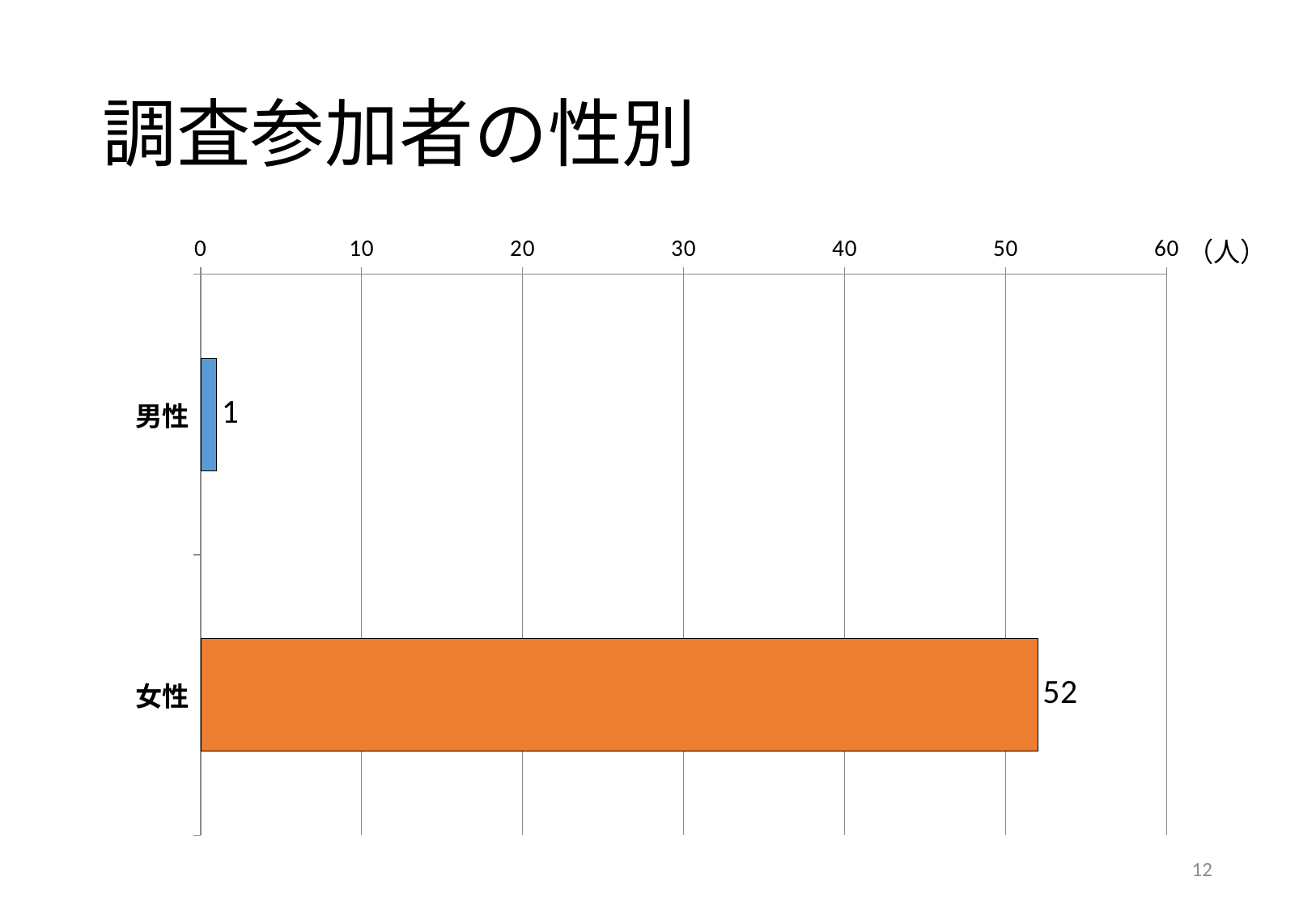

# 調査参加者の性別

### Chart

| Category |  |
|---|---|
| 男性 | 1.0 |
| 女性 | 52.0 |
（人）
12